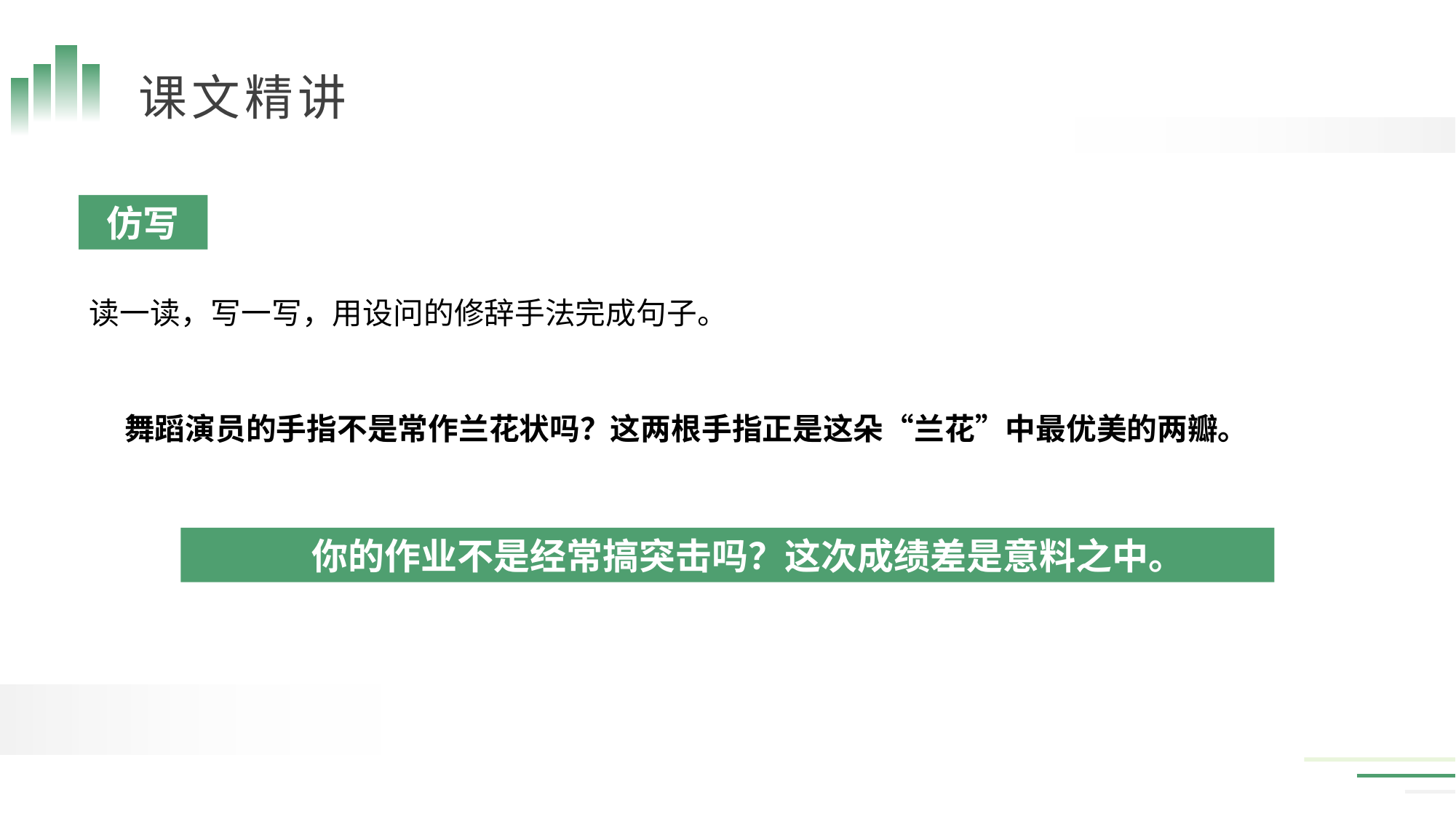

仿写
读一读，写一写，用设问的修辞手法完成句子。
    舞蹈演员的手指不是常作兰花状吗？这两根手指正是这朵“兰花”中最优美的两瓣。
    你的作业不是经常搞突击吗？这次成绩差是意料之中。